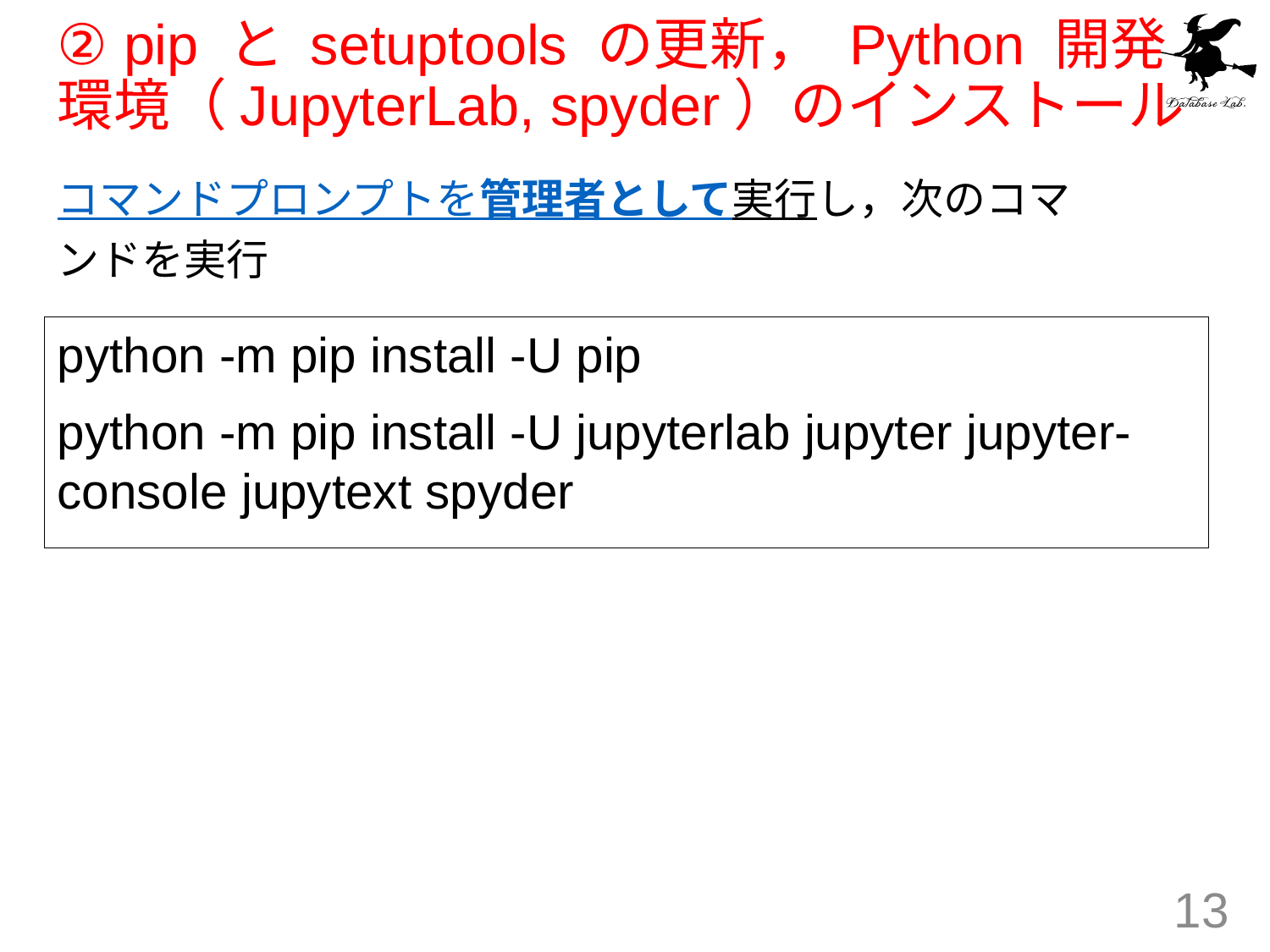

# ② pip と setuptools の更新， Python 開発環境（JupyterLab, spyder）のインストール
コマンドプロンプトを管理者として実行し，次のコマンドを実行
python -m pip install -U pip
python -m pip install -U jupyterlab jupyter jupyter-console jupytext spyder

13